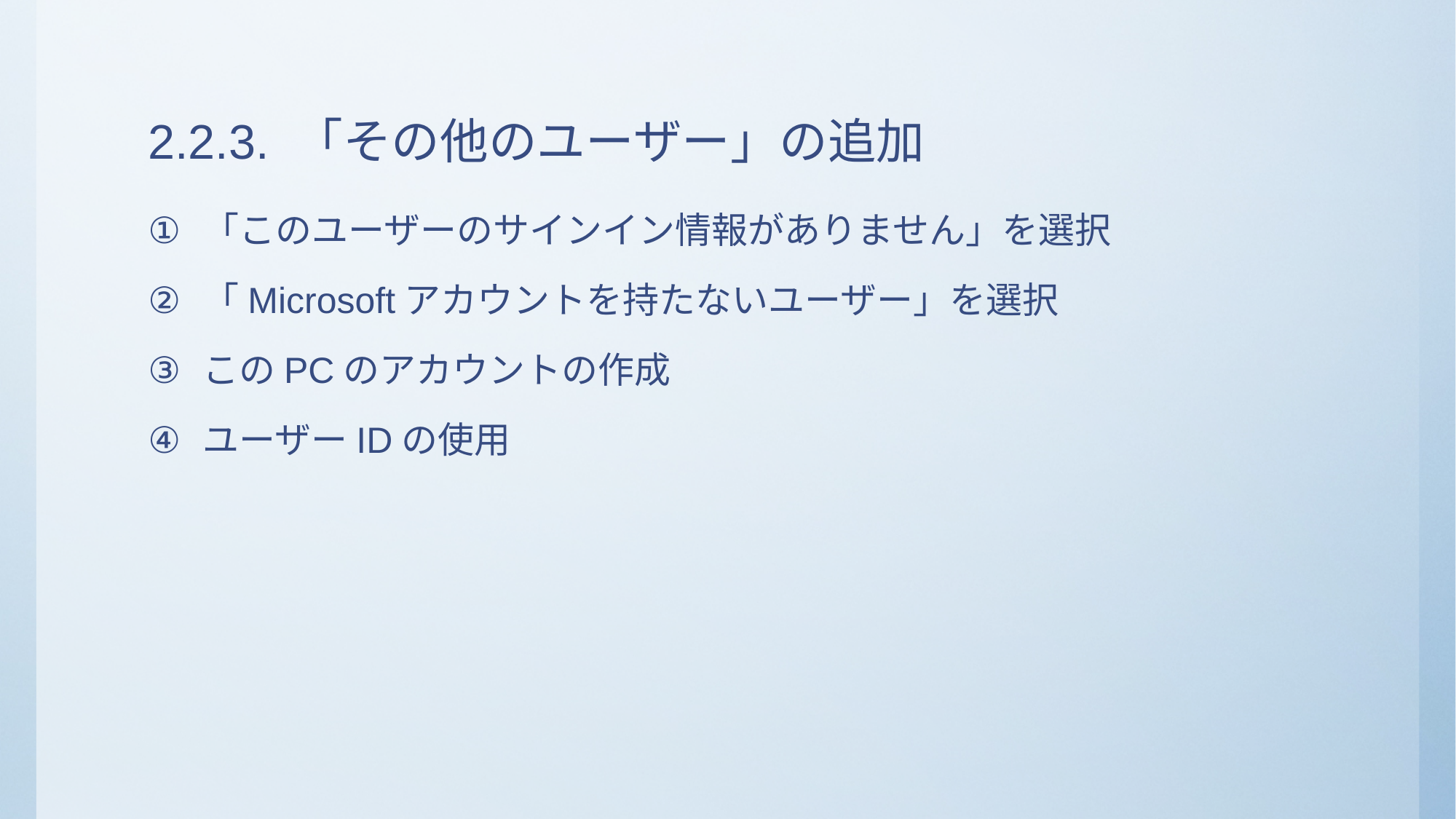

# 2.2.3. 「その他のユーザー」の追加
「このユーザーのサインイン情報がありません」を選択
「Microsoftアカウントを持たないユーザー」を選択
このPCのアカウントの作成
ユーザーIDの使用